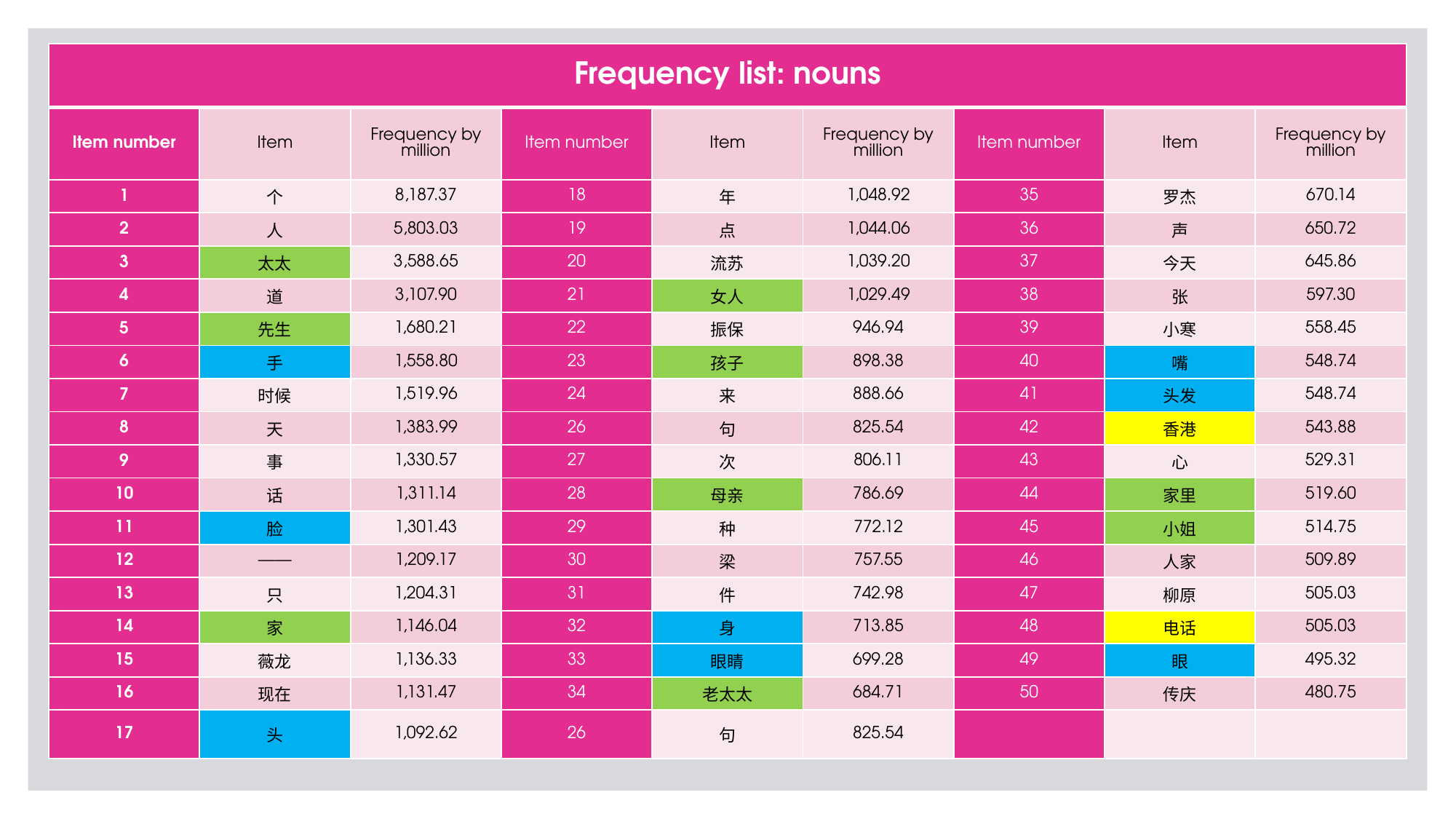

| Frequency list: nouns |  |  |  |  |  |  |  |  |
| --- | --- | --- | --- | --- | --- | --- | --- | --- |
| Item number | Item | Frequency by million | Item number | Item | Frequency by million | Item number | Item | Frequency by million |
| 1 | 个 | 8,187.37 | 18 | 年 | 1,048.92 | 35 | 罗杰 | 670.14 |
| 2 | 人 | 5,803.03 | 19 | 点 | 1,044.06 | 36 | 声 | 650.72 |
| 3 | 太太 | 3,588.65 | 20 | 流苏 | 1,039.20 | 37 | 今天 | 645.86 |
| 4 | 道 | 3,107.90 | 21 | 女人 | 1,029.49 | 38 | 张 | 597.30 |
| 5 | 先生 | 1,680.21 | 22 | 振保 | 946.94 | 39 | 小寒 | 558.45 |
| 6 | 手 | 1,558.80 | 23 | 孩子 | 898.38 | 40 | 嘴 | 548.74 |
| 7 | 时候 | 1,519.96 | 24 | 来 | 888.66 | 41 | 头发 | 548.74 |
| 8 | 天 | 1,383.99 | 26 | 句 | 825.54 | 42 | 香港 | 543.88 |
| 9 | 事 | 1,330.57 | 27 | 次 | 806.11 | 43 | 心 | 529.31 |
| 10 | 话 | 1,311.14 | 28 | 母亲 | 786.69 | 44 | 家里 | 519.60 |
| 11 | 脸 | 1,301.43 | 29 | 种 | 772.12 | 45 | 小姐 | 514.75 |
| 12 | —— | 1,209.17 | 30 | 梁 | 757.55 | 46 | 人家 | 509.89 |
| 13 | 只 | 1,204.31 | 31 | 件 | 742.98 | 47 | 柳原 | 505.03 |
| 14 | 家 | 1,146.04 | 32 | 身 | 713.85 | 48 | 电话 | 505.03 |
| 15 | 薇龙 | 1,136.33 | 33 | 眼睛 | 699.28 | 49 | 眼 | 495.32 |
| 16 | 现在 | 1,131.47 | 34 | 老太太 | 684.71 | 50 | 传庆 | 480.75 |
| 17 | 头 | 1,092.62 | 26 | 句 | 825.54 |  |  |  |